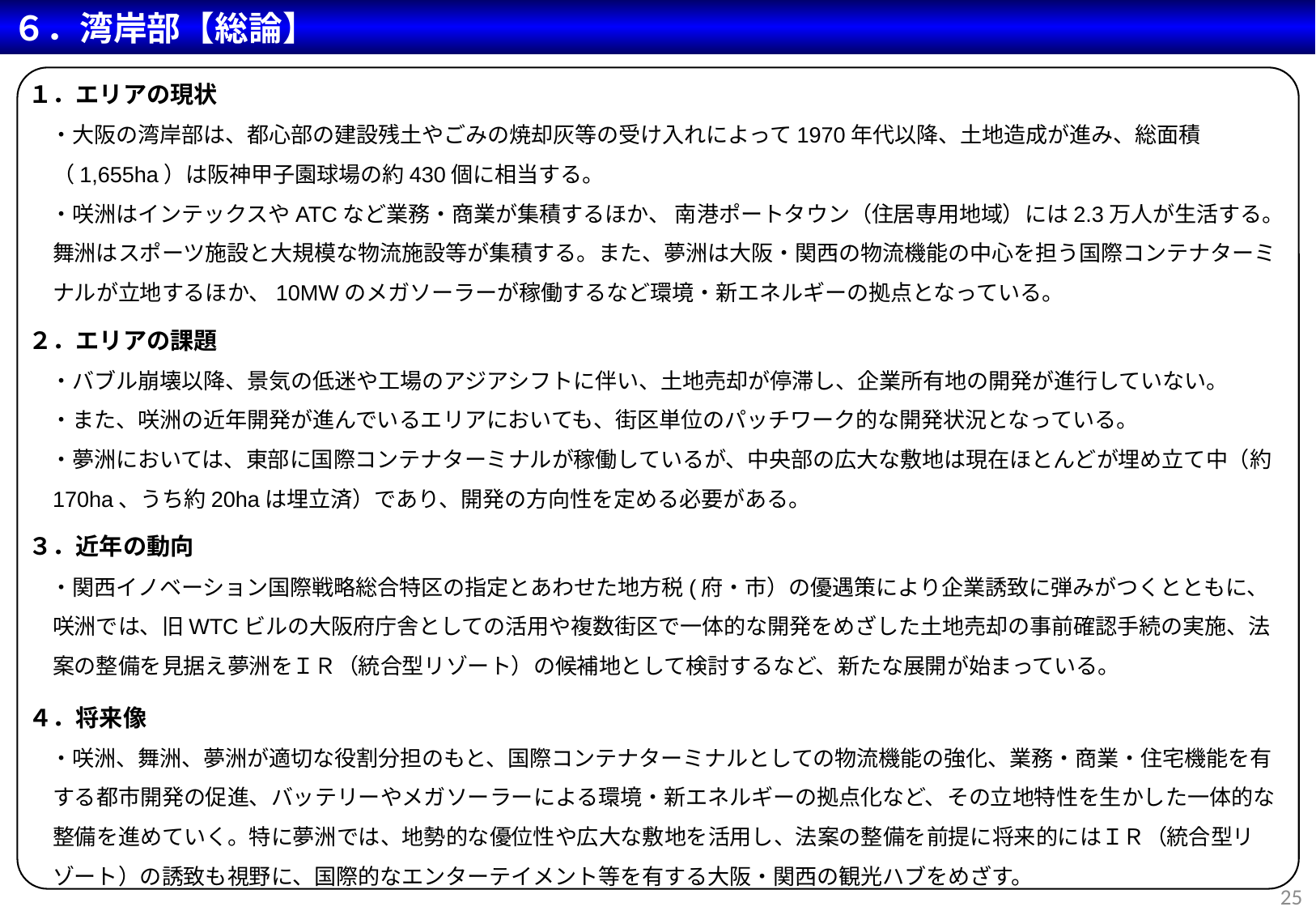

６．湾岸部【総論】
１．エリアの現状
　・大阪の湾岸部は、都心部の建設残土やごみの焼却灰等の受け入れによって1970年代以降、土地造成が進み、総面積（1,655ha）は阪神甲子園球場の約430個に相当する。
　・咲洲はインテックスやATCなど業務・商業が集積するほか、 南港ポートタウン（住居専用地域）には2.3万人が生活する。舞洲はスポーツ施設と大規模な物流施設等が集積する。また、夢洲は大阪・関西の物流機能の中心を担う国際コンテナターミナルが立地するほか、10MWのメガソーラーが稼働するなど環境・新エネルギーの拠点となっている。

２．エリアの課題
　・バブル崩壊以降、景気の低迷や工場のアジアシフトに伴い、土地売却が停滞し、企業所有地の開発が進行していない。
　・また、咲洲の近年開発が進んでいるエリアにおいても、街区単位のパッチワーク的な開発状況となっている。
　・夢洲においては、東部に国際コンテナターミナルが稼働しているが、中央部の広大な敷地は現在ほとんどが埋め立て中（約170ha、うち約20haは埋立済）であり、開発の方向性を定める必要がある。

３．近年の動向
　・関西イノベーション国際戦略総合特区の指定とあわせた地方税(府・市）の優遇策により企業誘致に弾みがつくとともに、咲洲では、旧WTCビルの大阪府庁舎としての活用や複数街区で一体的な開発をめざした土地売却の事前確認手続の実施、法案の整備を見据え夢洲をＩＲ（統合型リゾート）の候補地として検討するなど、新たな展開が始まっている。

４．将来像
　・咲洲、舞洲、夢洲が適切な役割分担のもと、国際コンテナターミナルとしての物流機能の強化、業務・商業・住宅機能を有する都市開発の促進、バッテリーやメガソーラーによる環境・新エネルギーの拠点化など、その立地特性を生かした一体的な整備を進めていく。特に夢洲では、地勢的な優位性や広大な敷地を活用し、法案の整備を前提に将来的にはＩＲ（統合型リゾート）の誘致も視野に、国際的なエンターテイメント等を有する大阪・関西の観光ハブをめざす。

25